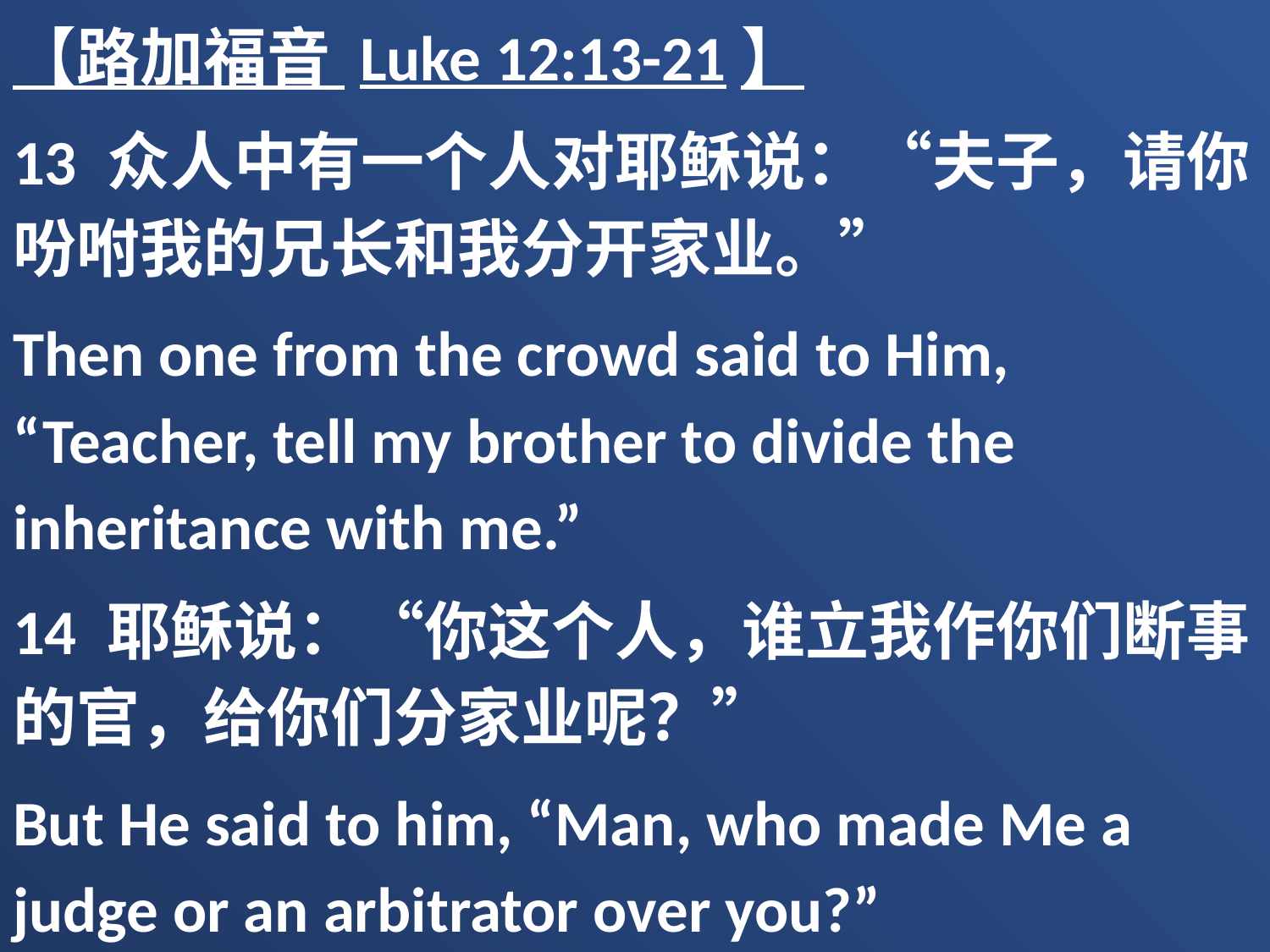

【路加福音 Luke 12:13-21】
13 众人中有一个人对耶稣说：“夫子，请你吩咐我的兄长和我分开家业。”
Then one from the crowd said to Him, “Teacher, tell my brother to divide the inheritance with me.”
14 耶稣说：“你这个人，谁立我作你们断事的官，给你们分家业呢？”
But He said to him, “Man, who made Me a judge or an arbitrator over you?”